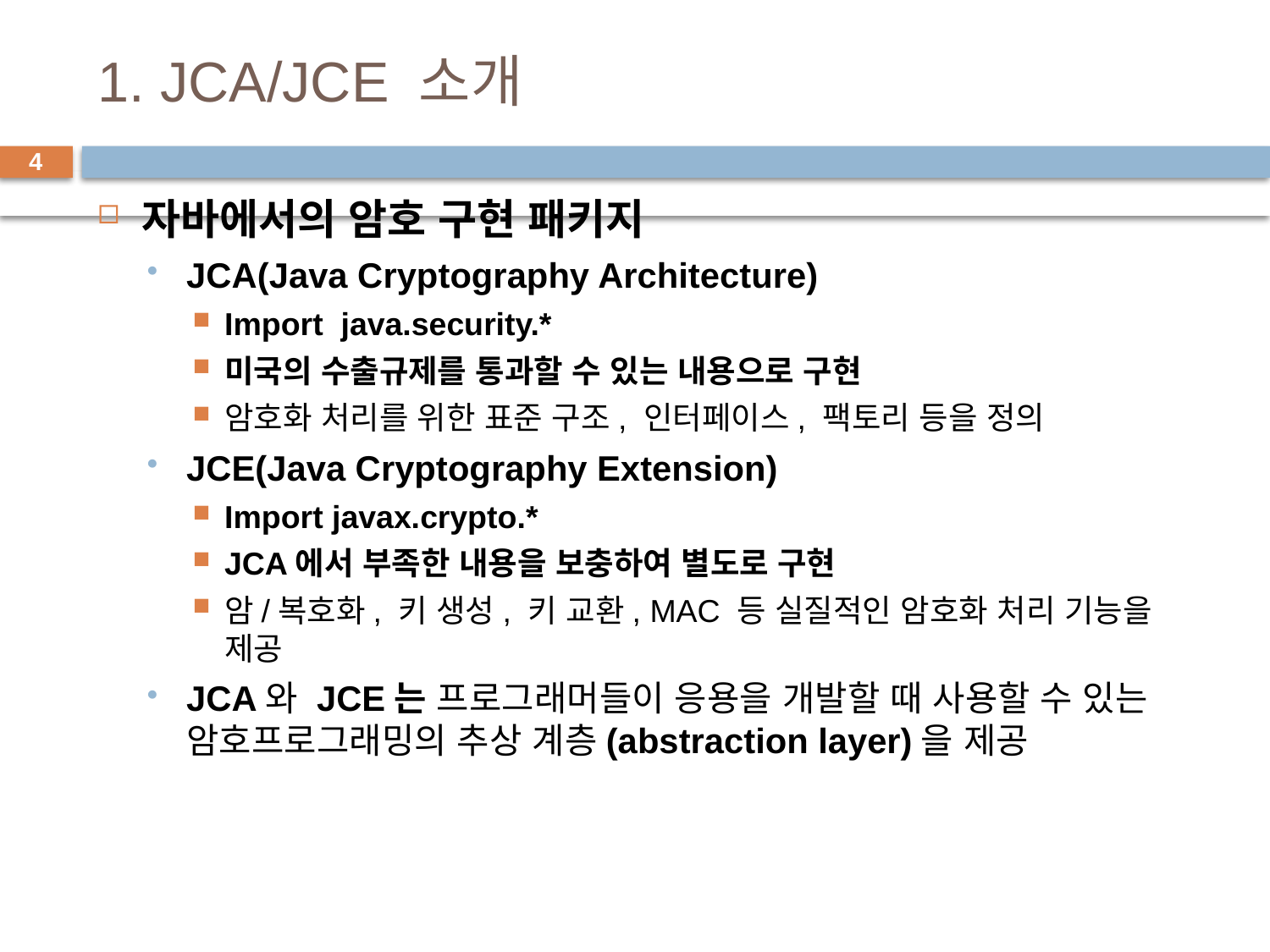

# 1. JCA/JCE 소개
4
자바에서의 암호 구현 패키지
JCA(Java Cryptography Architecture)
Import  java.security.*
미국의 수출규제를 통과할 수 있는 내용으로 구현
암호화 처리를 위한 표준 구조, 인터페이스, 팩토리 등을 정의
JCE(Java Cryptography Extension)
Import javax.crypto.*
JCA에서 부족한 내용을 보충하여 별도로 구현
암/복호화, 키 생성, 키 교환, MAC 등 실질적인 암호화 처리 기능을 제공
JCA와 JCE는 프로그래머들이 응용을 개발할 때 사용할 수 있는 암호프로그래밍의 추상 계층(abstraction layer)을 제공